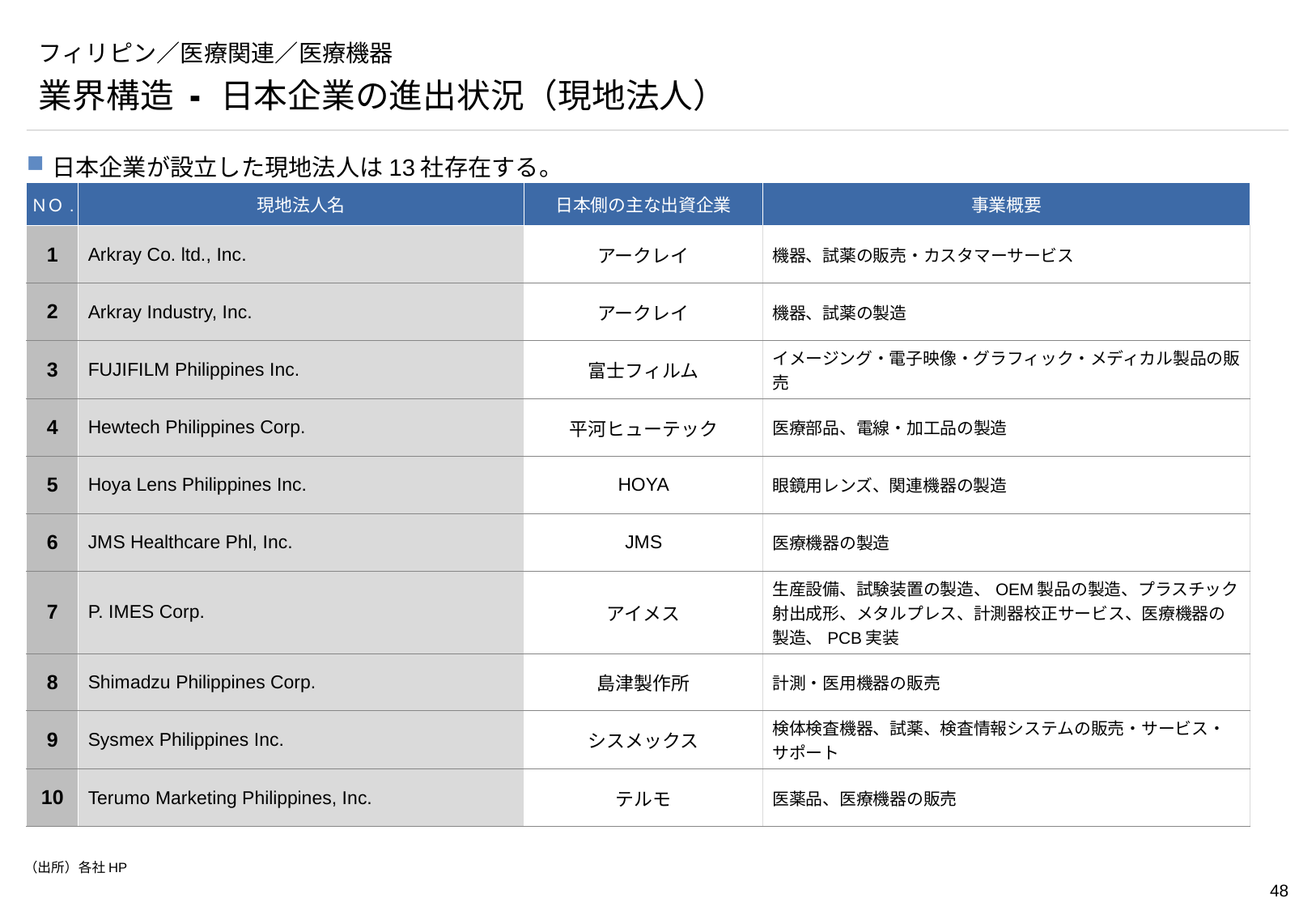

# フィリピン／医療関連／医療機器
業界構造 - 日本企業の進出状況（現地法人）
日本企業が設立した現地法人は13社存在する。
| ＮＯ. | 現地法人名 | 日本側の主な出資企業 | 事業概要 |
| --- | --- | --- | --- |
| 1 | Arkray Co. ltd., Inc. | アークレイ | 機器、試薬の販売・カスタマーサービス |
| 2 | Arkray Industry, Inc. | アークレイ | 機器、試薬の製造 |
| 3 | FUJIFILM Philippines Inc. | 富士フィルム | イメージング・電子映像・グラフィック・メディカル製品の販売 |
| 4 | Hewtech Philippines Corp. | 平河ヒューテック | 医療部品、電線・加工品の製造 |
| 5 | Hoya Lens Philippines Inc. | HOYA | 眼鏡用レンズ、関連機器の製造 |
| 6 | JMS Healthcare Phl, Inc. | JMS | 医療機器の製造 |
| 7 | P. IMES Corp. | アイメス | 生産設備、試験装置の製造、OEM製品の製造、プラスチック射出成形、メタルプレス、計測器校正サービス、医療機器の製造、PCB実装 |
| 8 | Shimadzu Philippines Corp. | 島津製作所 | 計測・医用機器の販売 |
| 9 | Sysmex Philippines Inc. | シスメックス | 検体検査機器、試薬、検査情報システムの販売・サービス・サポート |
| 10 | Terumo Marketing Philippines, Inc. | テルモ | 医薬品、医療機器の販売 |
（出所）各社HP